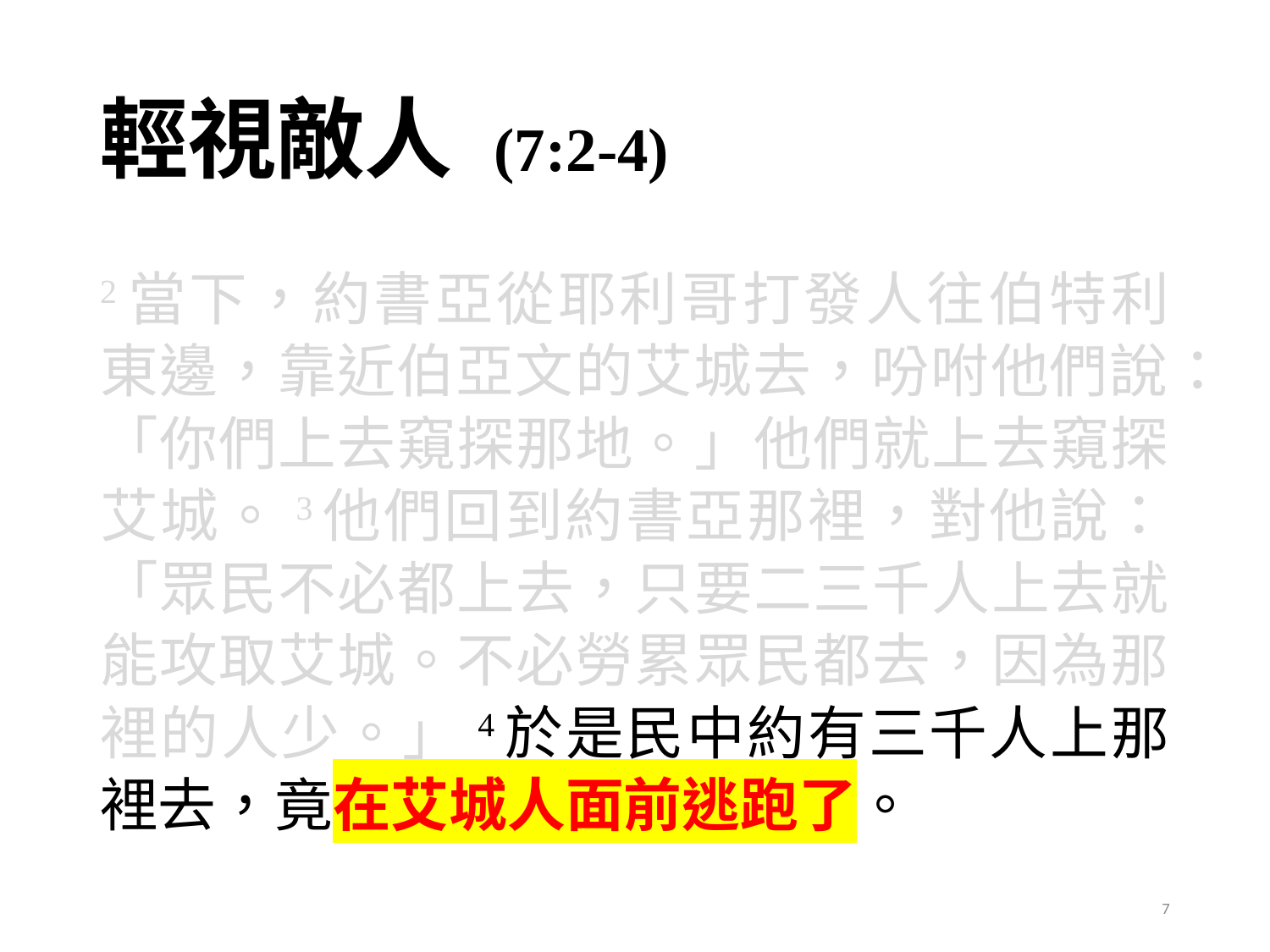

# 輕視敵人 (7:2-4)
2當下，約書亞從耶利哥打發人往伯特利東邊，靠近伯亞文的艾城去，吩咐他們說：「你們上去窺探那地。」他們就上去窺探艾城。3他們回到約書亞那裡，對他說：「眾民不必都上去，只要二三千人上去就能攻取艾城。不必勞累眾民都去，因為那裡的人少。」4於是民中約有三千人上那裡去，竟在艾城人面前逃跑了。
7